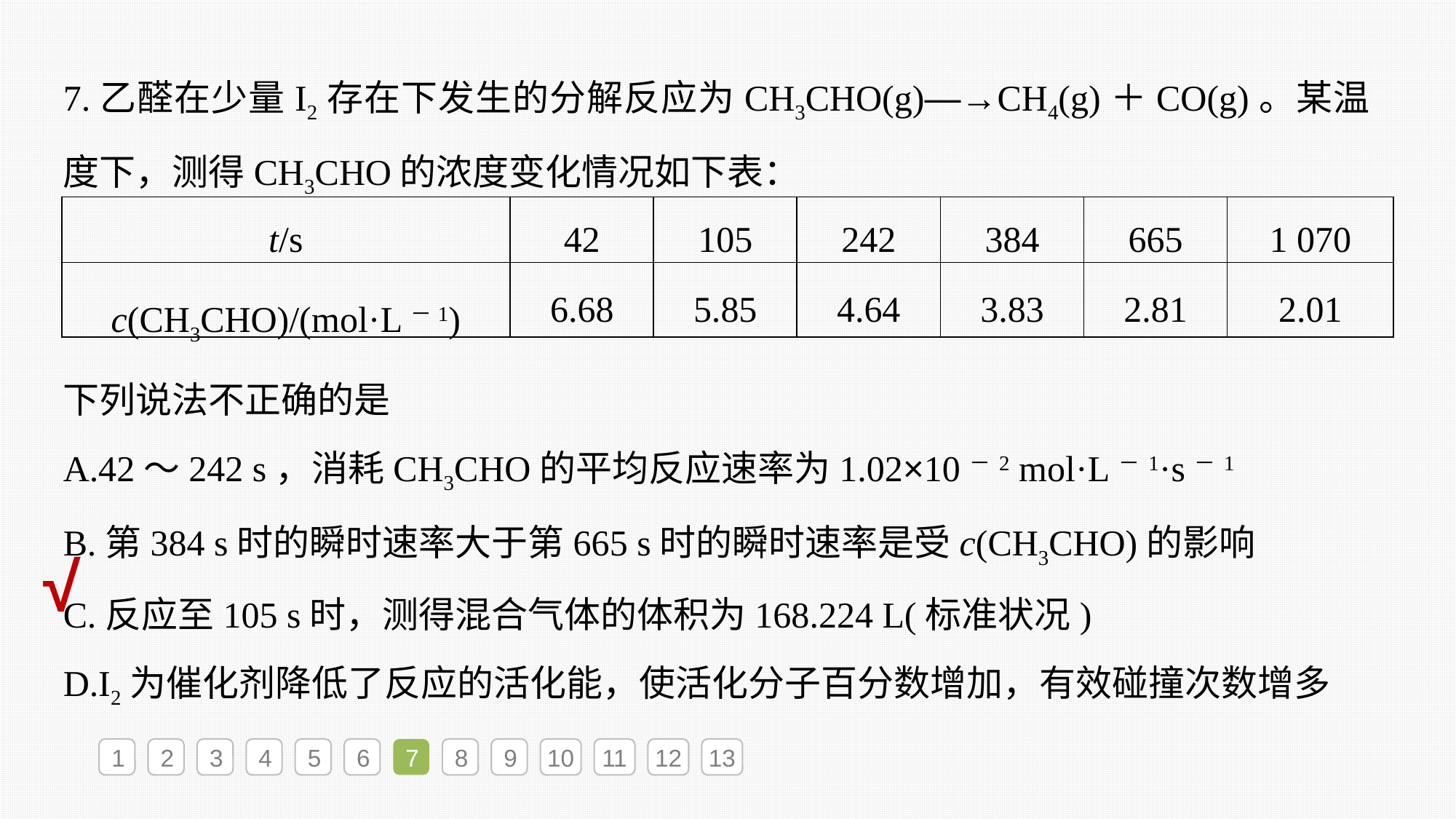

7.乙醛在少量I2存在下发生的分解反应为CH3CHO(g)―→CH4(g)＋CO(g)。某温度下，测得CH3CHO的浓度变化情况如下表：
| t/s | 42 | 105 | 242 | 384 | 665 | 1 070 |
| --- | --- | --- | --- | --- | --- | --- |
| c(CH3CHO)/(mol·L－1) | 6.68 | 5.85 | 4.64 | 3.83 | 2.81 | 2.01 |
下列说法不正确的是
A.42～242 s，消耗CH3CHO的平均反应速率为1.02×10－2 mol·L－1·s－1
B.第384 s时的瞬时速率大于第665 s时的瞬时速率是受c(CH3CHO)的影响
C.反应至105 s时，测得混合气体的体积为168.224 L(标准状况)
D.I2为催化剂降低了反应的活化能，使活化分子百分数增加，有效碰撞次数增多
√
1
2
3
4
5
6
7
8
9
10
11
12
13